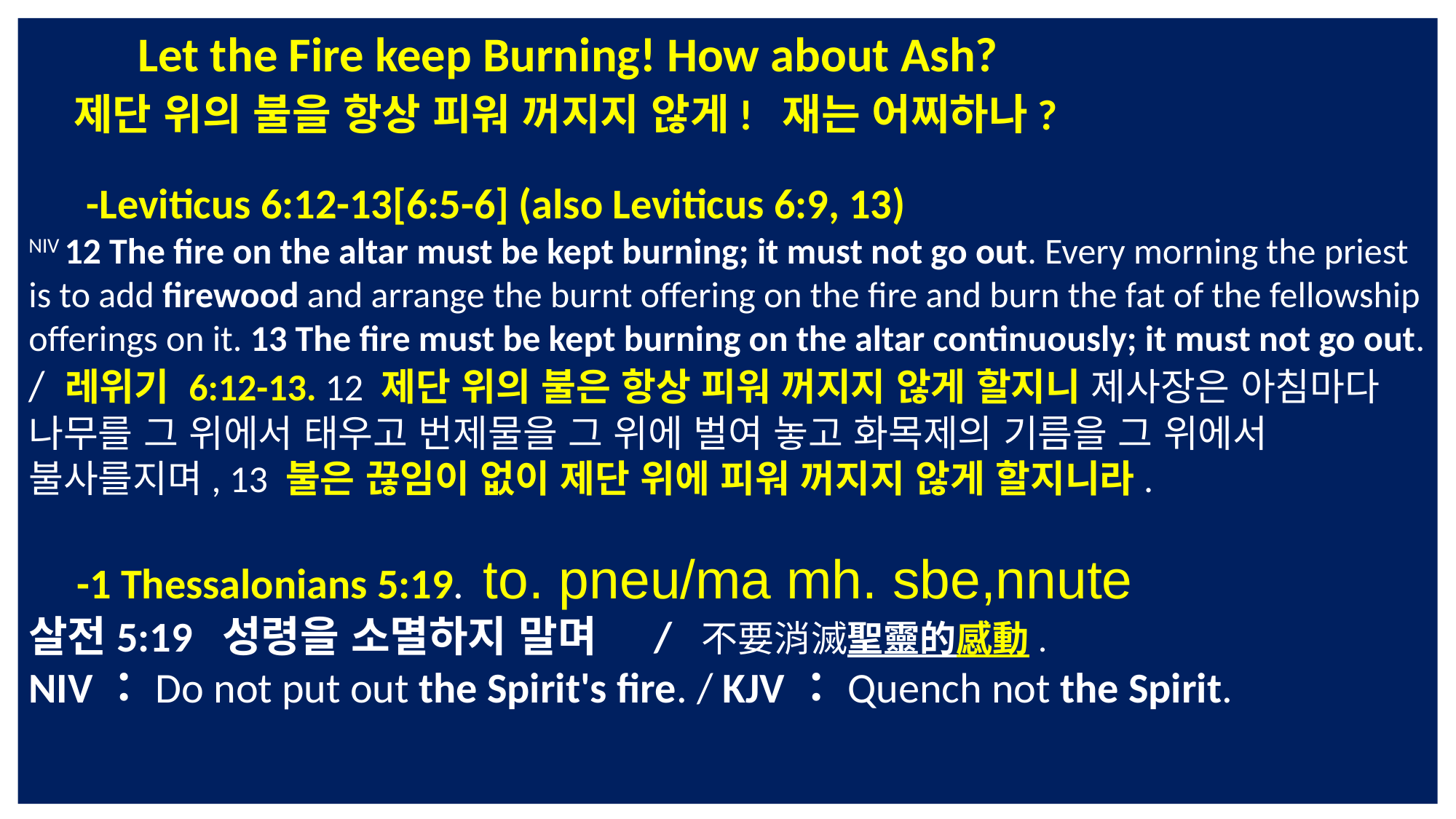

Let the Fire keep Burning! How about Ash?
   제단 위의 불을 항상 피워 꺼지지 않게!  재는 어찌하나?

      -Leviticus 6:12-13[6:5-6] (also Leviticus 6:9, 13)
NIV 12 The fire on the altar must be kept burning; it must not go out. Every morning the priest is to add firewood and arrange the burnt offering on the fire and burn the fat of the fellowship offerings on it. 13 The fire must be kept burning on the altar continuously; it must not go out. / 레위기 6:12-13. 12 제단 위의 불은 항상 피워 꺼지지 않게 할지니 제사장은 아침마다 나무를 그 위에서 태우고 번제물을 그 위에 벌여 놓고 화목제의 기름을 그 위에서 불사를지며, 13 불은 끊임이 없이 제단 위에 피워 꺼지지 않게 할지니라.

     -1 Thessalonians 5:19.  to. pneu/ma mh. sbe,nnute
살전5:19  성령을 소멸하지 말며    /  不要消滅聖靈的感動.
NIV：Do not put out the Spirit's fire. / KJV：Quench not the Spirit.